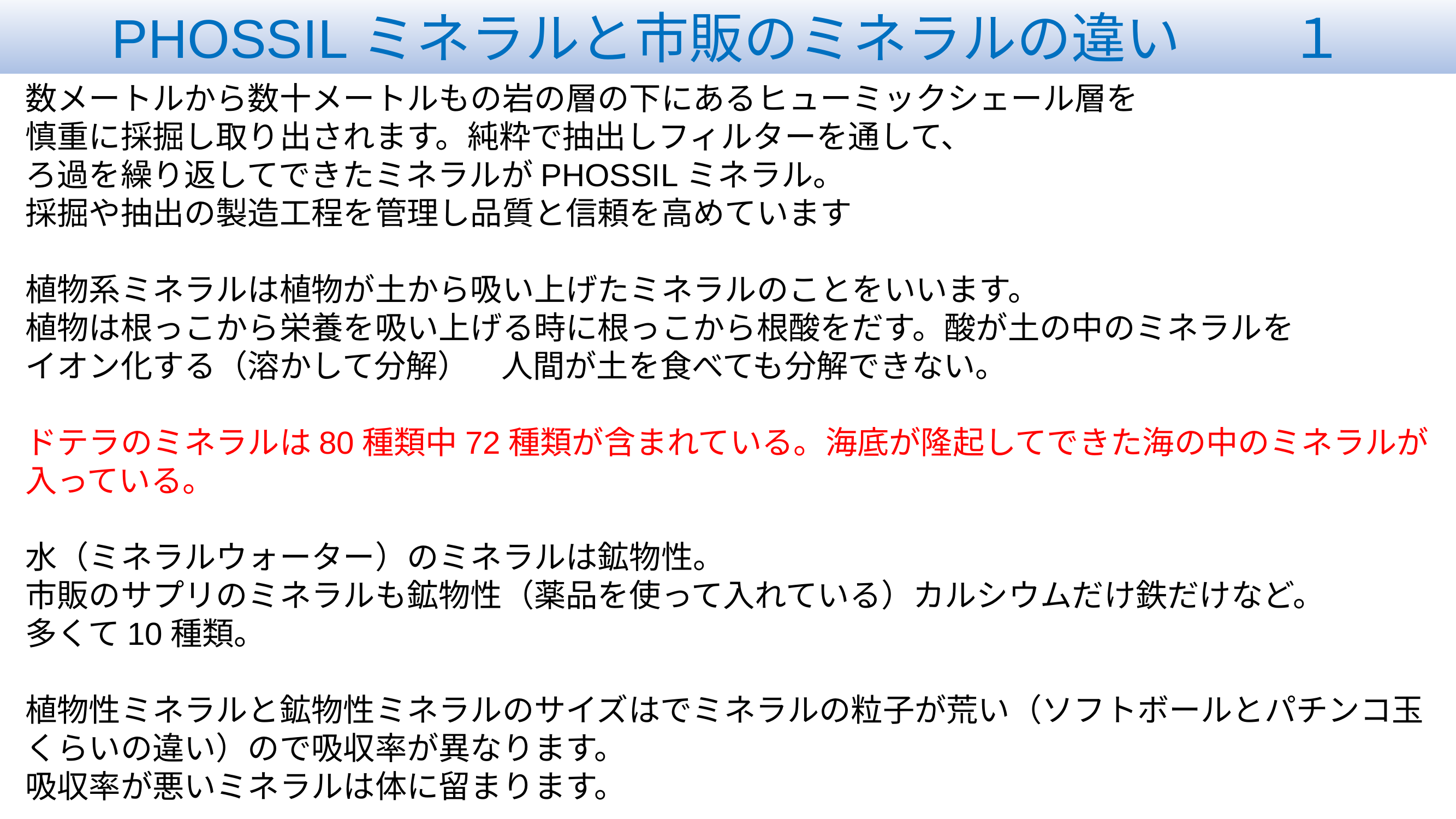

PHOSSILミネラルと市販のミネラルの違い　　１
数メートルから数十メートルもの岩の層の下にあるヒューミックシェール層を
慎重に採掘し取り出されます。純粋で抽出しフィルターを通して、
ろ過を繰り返してできたミネラルがPHOSSILミネラル。
採掘や抽出の製造工程を管理し品質と信頼を高めています

植物系ミネラルは植物が土から吸い上げたミネラルのことをいいます。
植物は根っこから栄養を吸い上げる時に根っこから根酸をだす。酸が土の中のミネラルを
イオン化する（溶かして分解）　人間が土を食べても分解できない。

ドテラのミネラルは80種類中72種類が含まれている。海底が隆起してできた海の中のミネラルが入っている。

水（ミネラルウォーター）のミネラルは鉱物性。
市販のサプリのミネラルも鉱物性（薬品を使って入れている）カルシウムだけ鉄だけなど。
多くて10種類。

植物性ミネラルと鉱物性ミネラルのサイズはでミネラルの粒子が荒い（ソフトボールとパチンコ玉くらいの違い）ので吸収率が異なります。
吸収率が悪いミネラルは体に留まります。